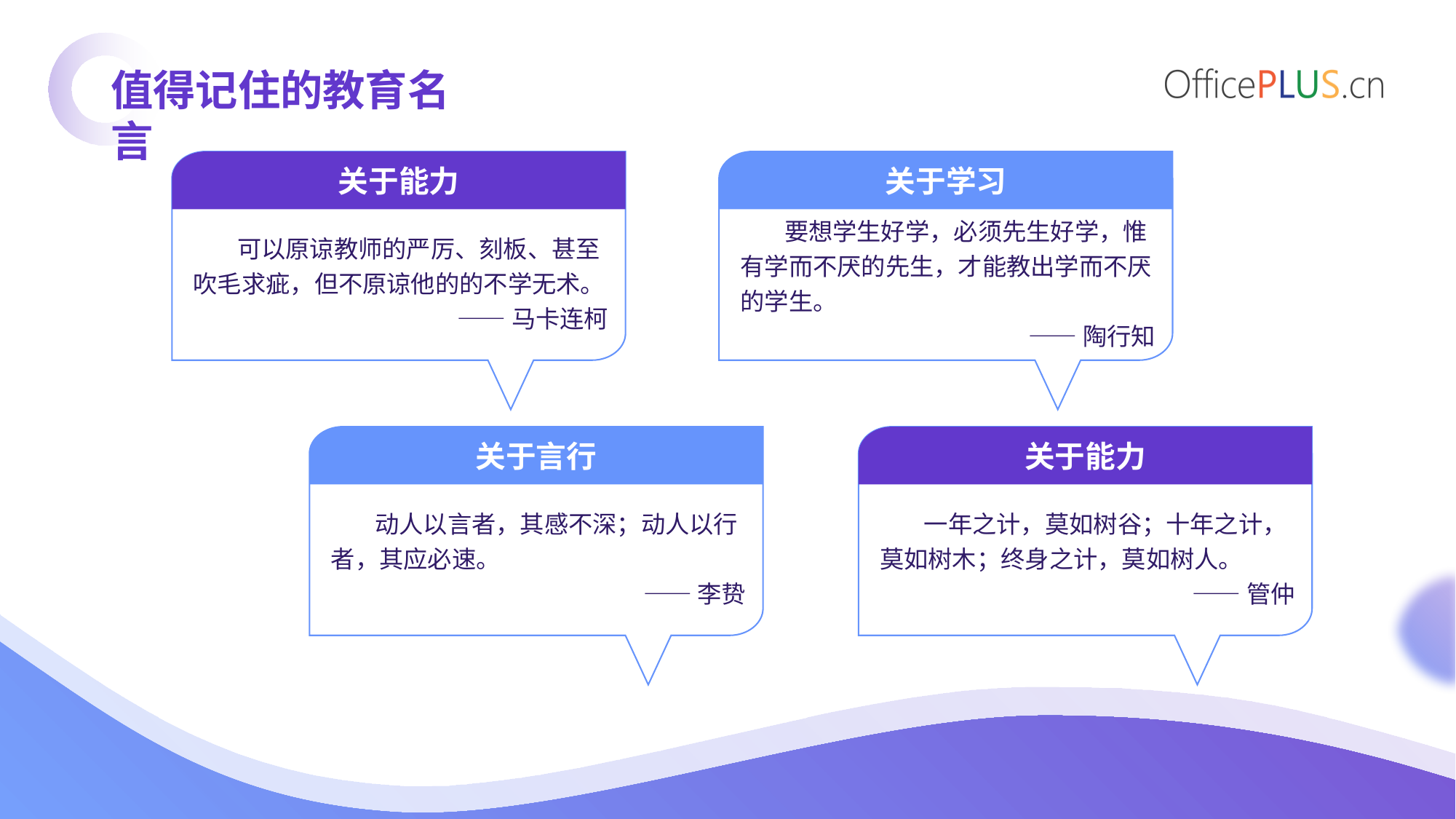

值得记住的教育名言
       可以原谅教师的严厉、刻板、甚至吹毛求疵，但不原谅他的的不学无术。
    ——马卡连柯
       要想学生好学，必须先生好学，惟有学而不厌的先生，才能教出学而不厌的学生。
    ——陶行知
关于能力
关于学习
       动人以言者，其感不深；动人以行者，其应必速。
    ——李贽
       一年之计，莫如树谷；十年之计，莫如树木；终身之计，莫如树人。
    ——管仲
关于言行
关于能力